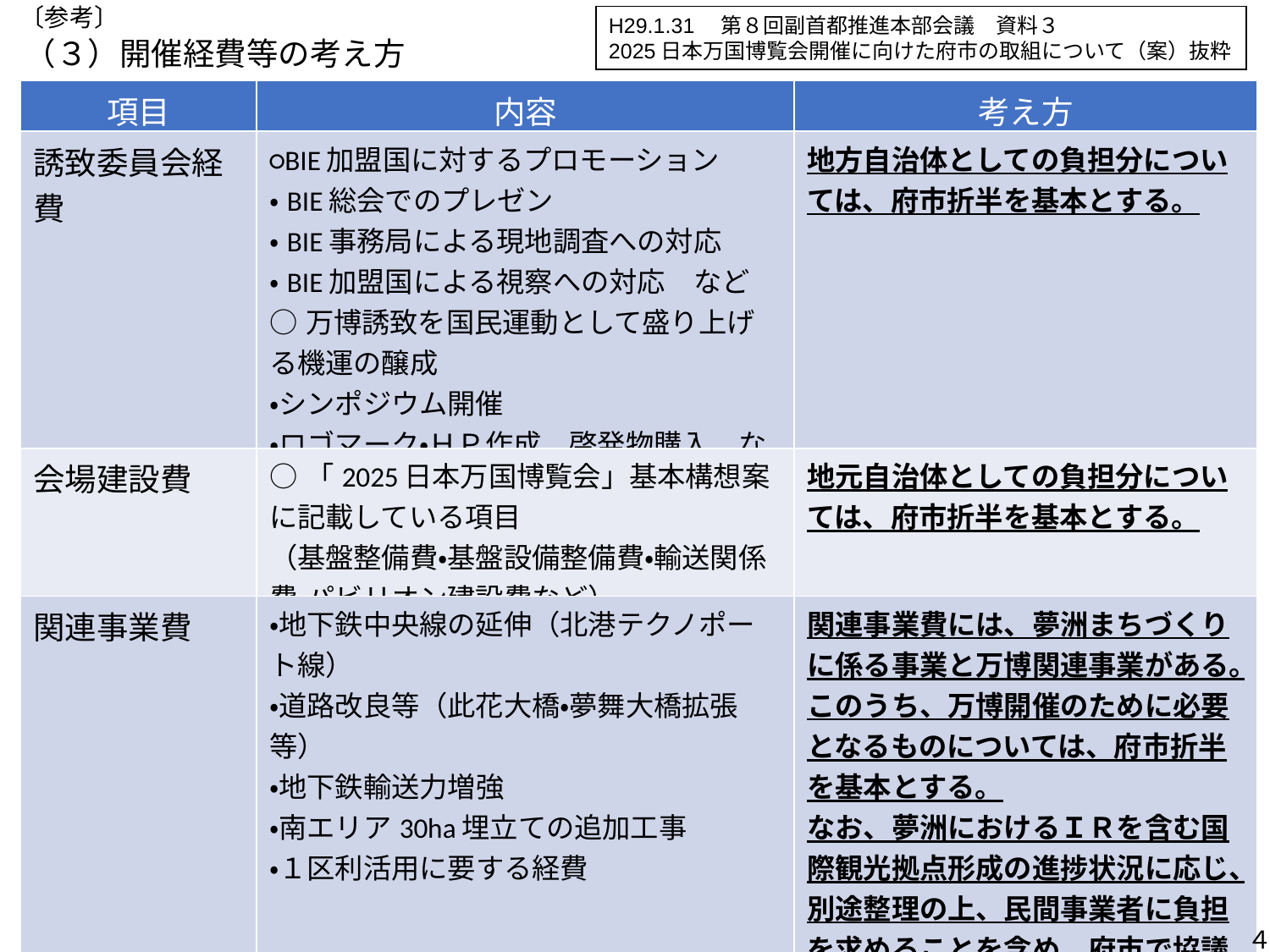

〔参考〕
H29.1.31　第８回副首都推進本部会議　資料３
2025日本万国博覧会開催に向けた府市の取組について（案）抜粋
（３）開催経費等の考え方
| 項目 | 内容 | 考え方 |
| --- | --- | --- |
| 誘致委員会経費 | ○BIE加盟国に対するプロモーション ・BIE総会でのプレゼン ・BIE事務局による現地調査への対応 ・BIE加盟国による視察への対応　など ○万博誘致を国民運動として盛り上げる機運の醸成 ・シンポジウム開催 ・ロゴマーク・ＨＰ作成、啓発物購入　など | 地方自治体としての負担分については、府市折半を基本とする。 |
| 会場建設費 | ○「2025日本万国博覧会」基本構想案に記載している項目 （基盤整備費・基盤設備整備費・輸送関係費・パビリオン建設費など） | 地元自治体としての負担分については、府市折半を基本とする。 |
| 関連事業費 | ・地下鉄中央線の延伸（北港テクノポート線） ・道路改良等（此花大橋・夢舞大橋拡張等） ・地下鉄輸送力増強 ・南エリア30ha埋立ての追加工事 ・１区利活用に要する経費 | 関連事業費には、夢洲まちづくりに係る事業と万博関連事業がある。 このうち、万博開催のために必要となるものについては、府市折半を基本とする。 なお、夢洲におけるＩＲを含む国際観光拠点形成の進捗状況に応じ、別途整理の上、民間事業者に負担を求めることを含め、府市で協議するものとする。 |

４